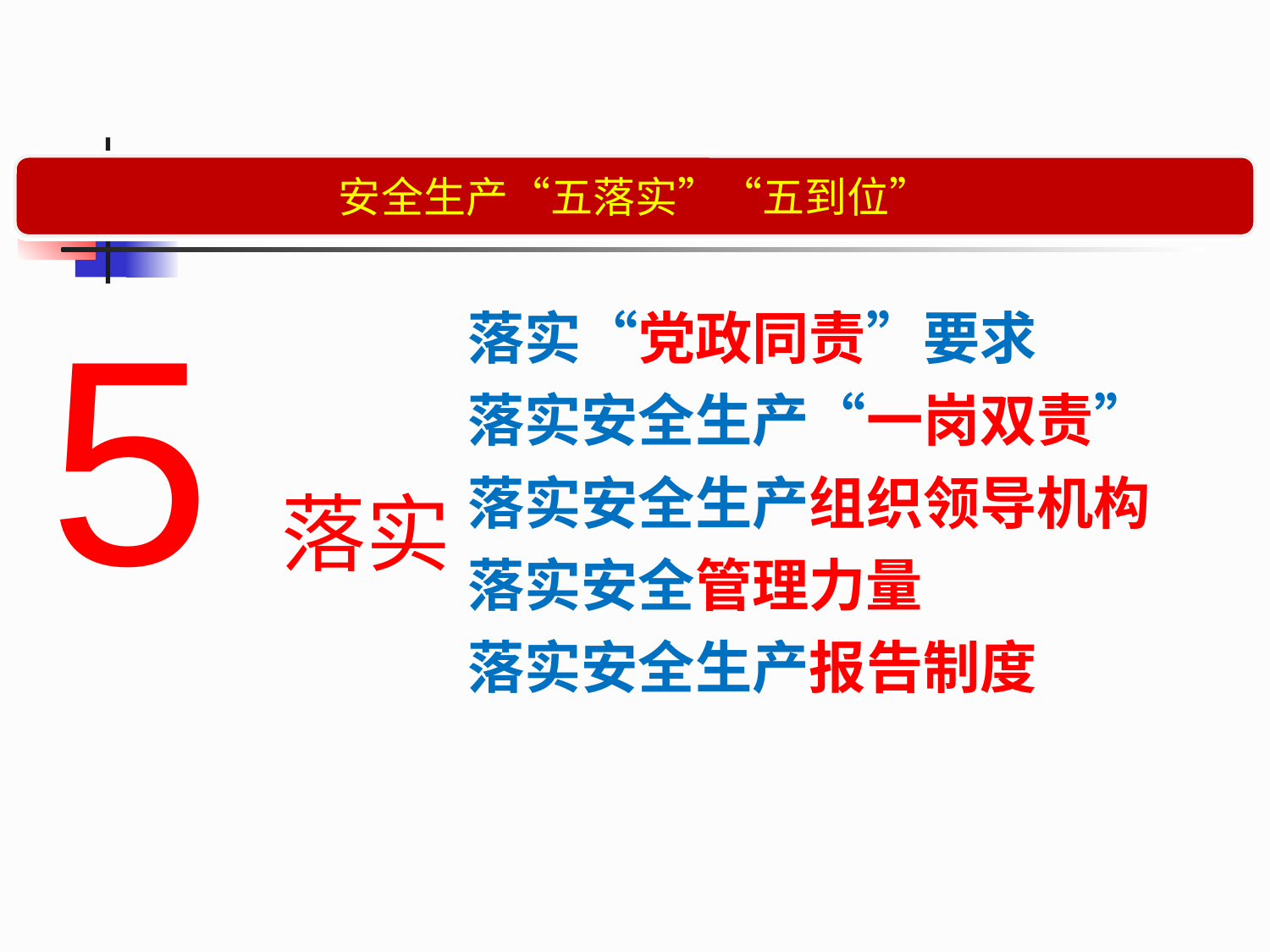

安全生产“五落实”“五到位”
5落实
落实“党政同责”要求
落实安全生产“一岗双责”
落实安全生产组织领导机构
落实安全管理力量
落实安全生产报告制度